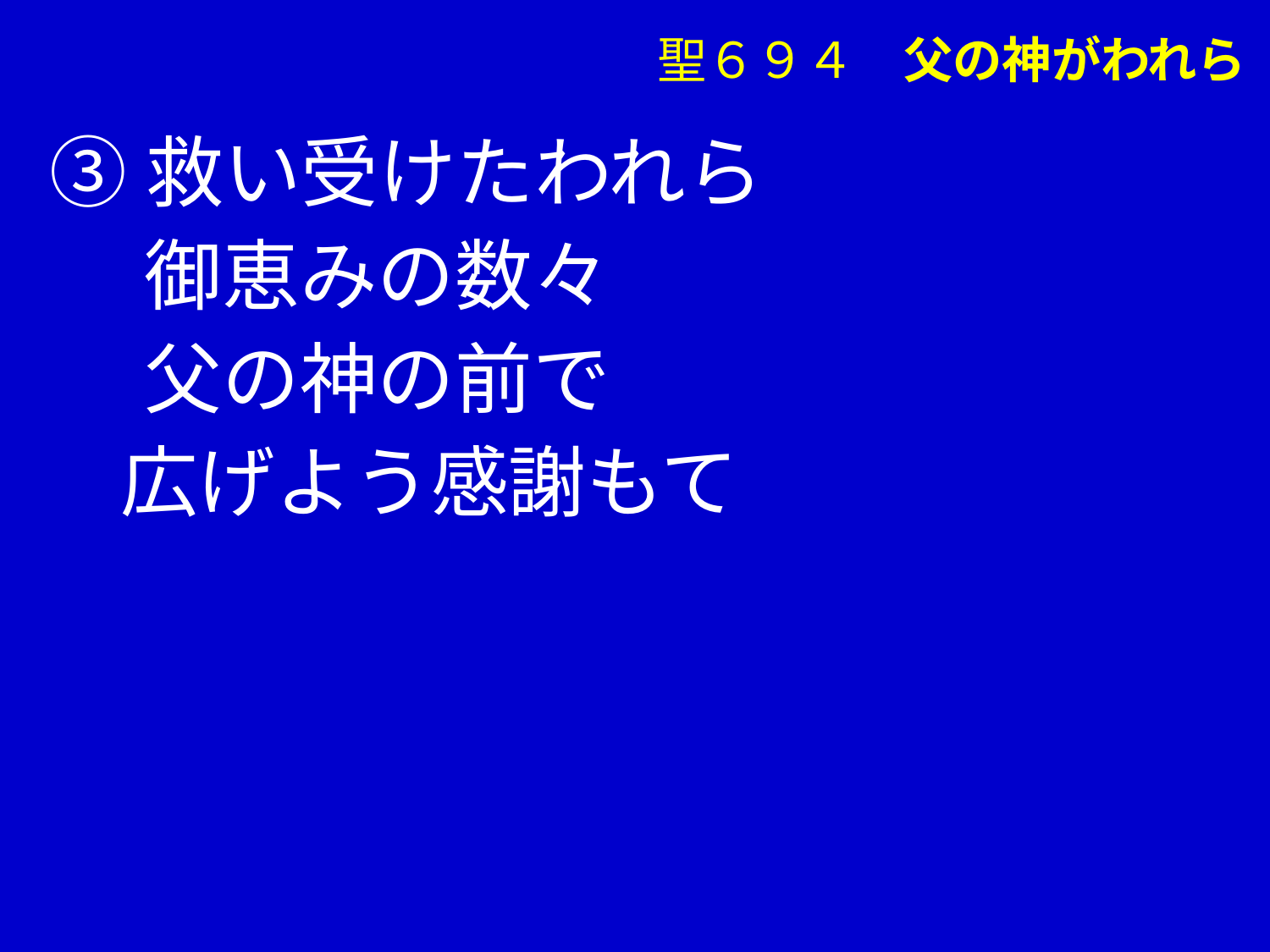

聖６９４　父の神がわれら
③救い受けたわれら
　 御恵みの数々
　 父の神の前で
   広げよう感謝もて